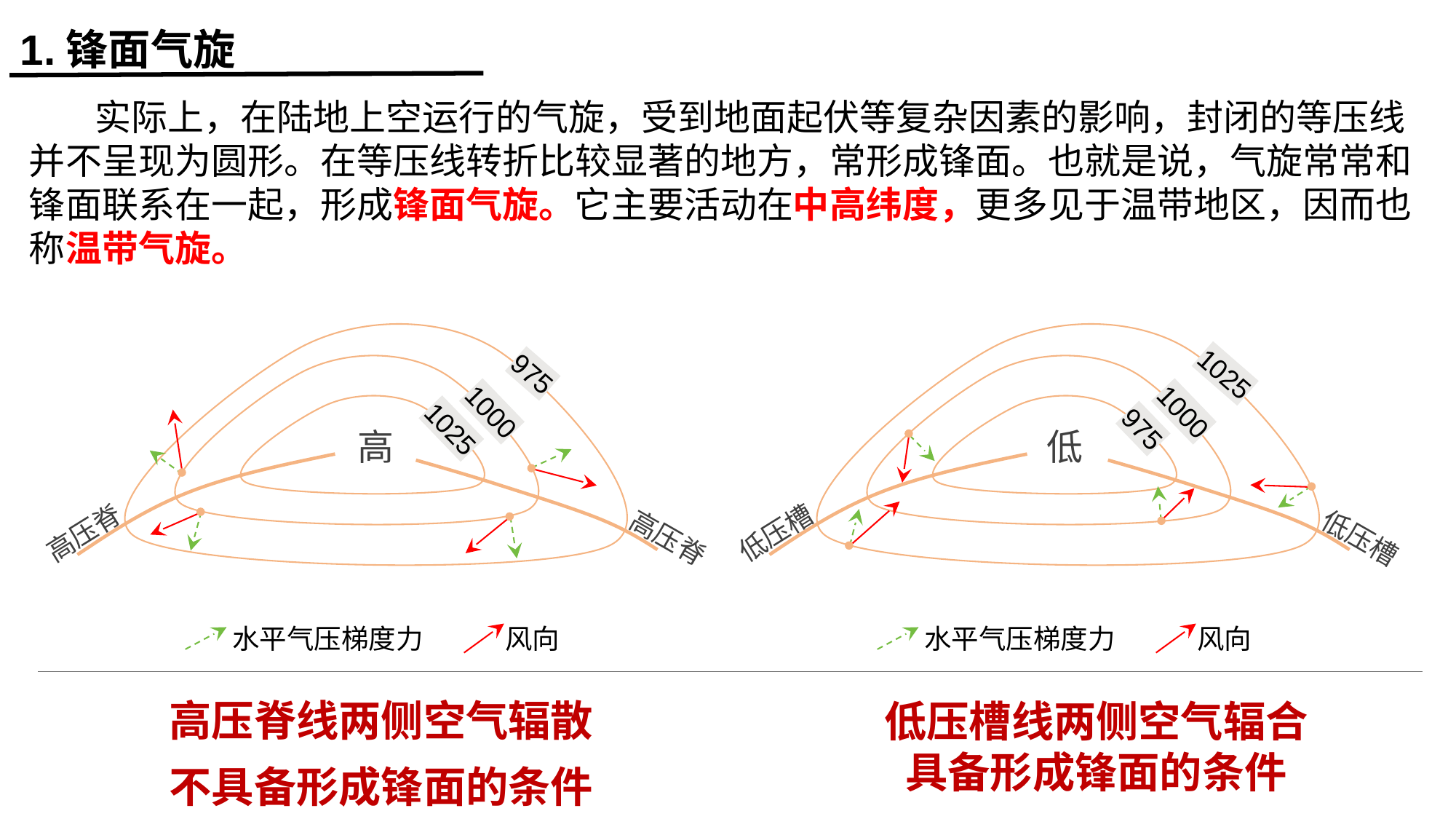

1.锋面气旋
       实际上，在陆地上空运行的气旋，受到地面起伏等复杂因素的影响，封闭的等压线并不呈现为圆形。在等压线转折比较显著的地方，常形成锋面。也就是说，气旋常常和锋面联系在一起，形成锋面气旋。它主要活动在中高纬度，更多见于温带地区，因而也称温带气旋。

975
1025
1000
1000

1025
975
高
低

高压脊
低压槽

高压脊
低压槽

水平气压梯度力
风向
水平气压梯度力
风向
高压脊线两侧空气辐散
不具备形成锋面的条件
低压槽线两侧空气辐合
具备形成锋面的条件